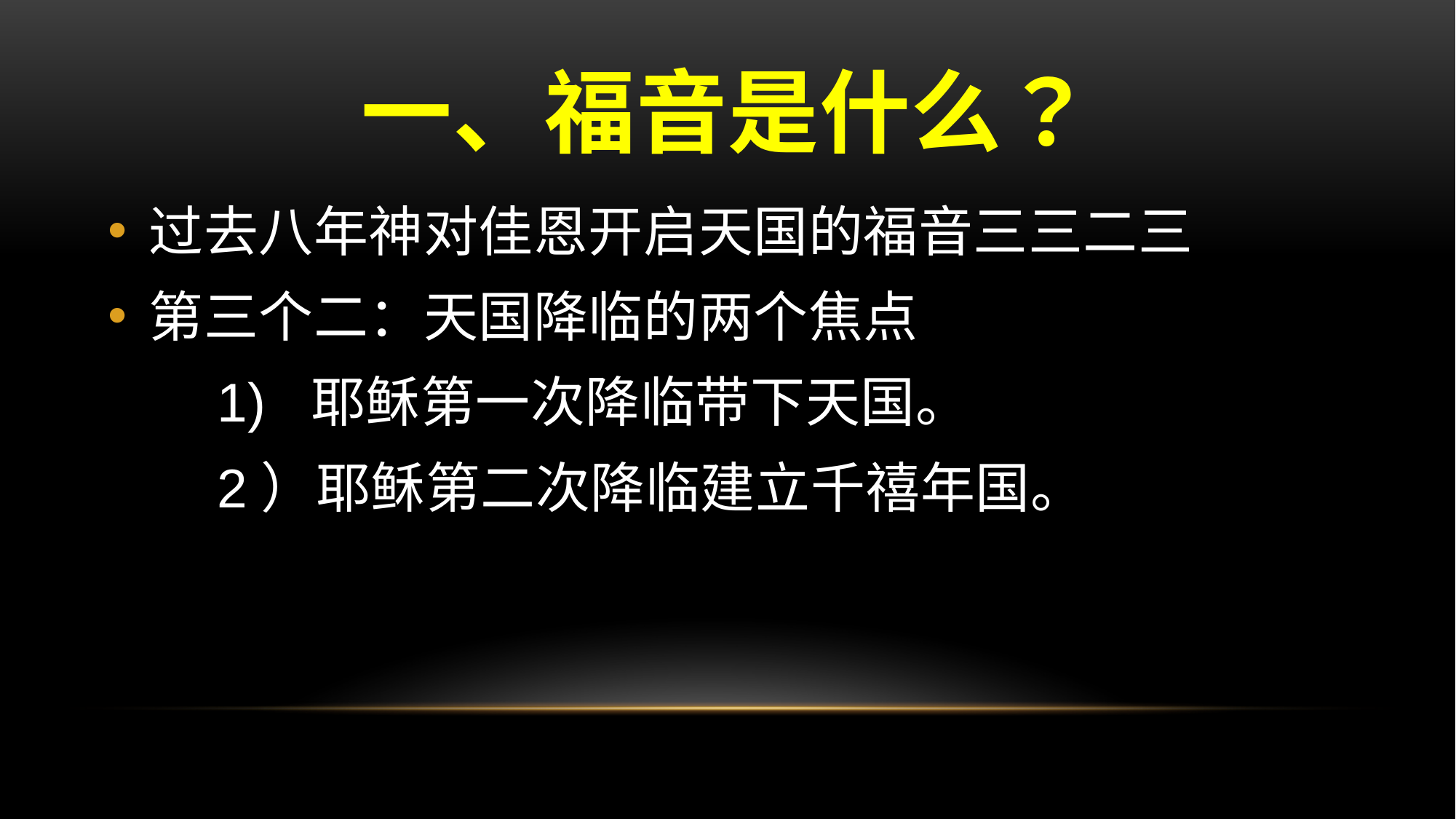

# 一、福音是什么？
过去八年神对佳恩开启天国的福音三三二三
第三个二：天国降临的两个焦点
1)  耶稣第一次降临带下天国。
2）耶稣第二次降临建立千禧年国。